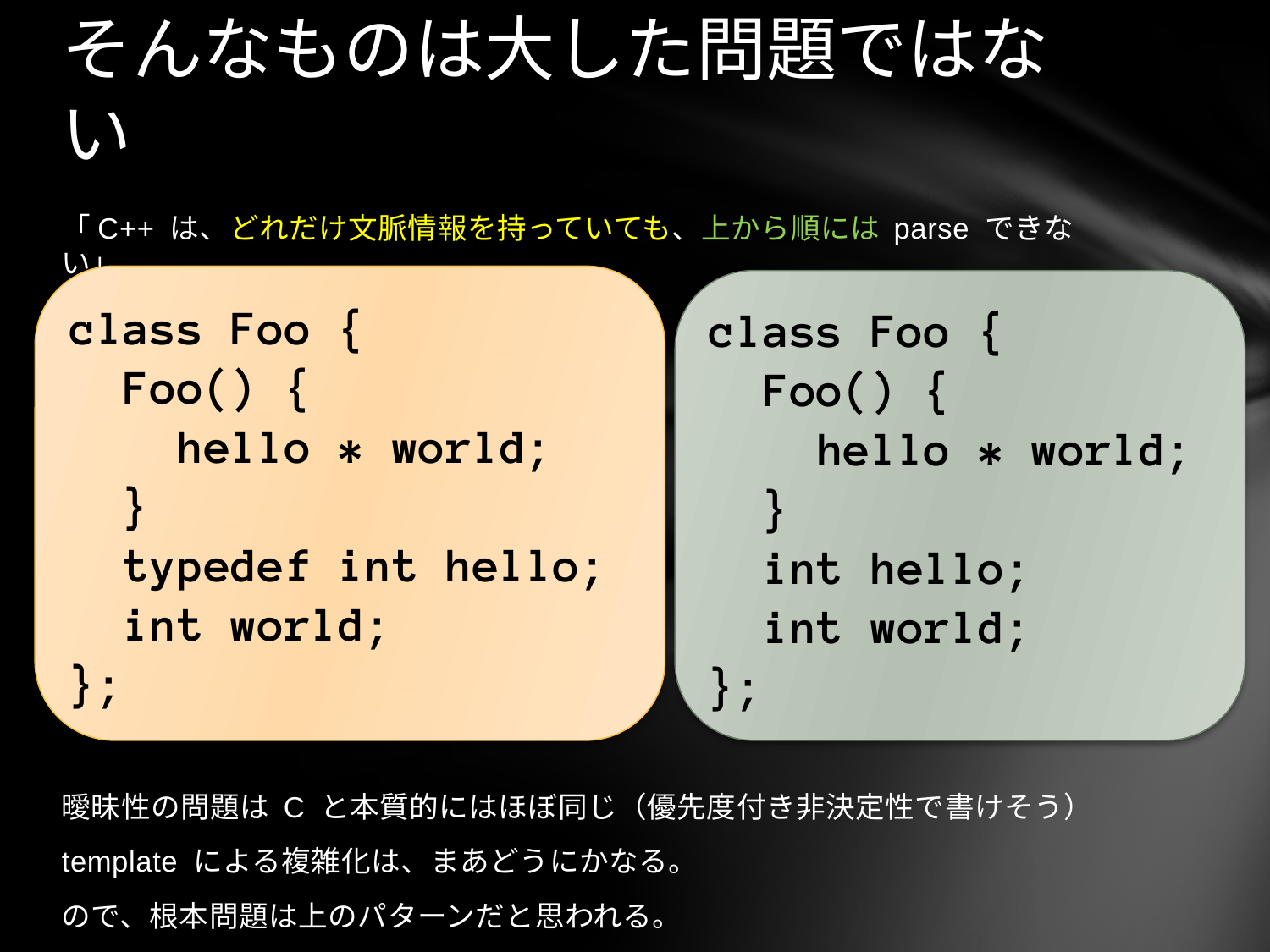

# そんなものは大した問題ではない
「C++ は、どれだけ文脈情報を持っていても、上から順には parse できない」

曖昧性の問題は C と本質的にはほぼ同じ（優先度付き非決定性で書けそう）
template による複雑化は、まあどうにかなる。
ので、根本問題は上のパターンだと思われる。
class Foo {
  Foo() {
    hello * world;
  }
  typedef int hello;
  int world;
};
class Foo {
  Foo() {
    hello * world;
  }
  int hello;
  int world;
};